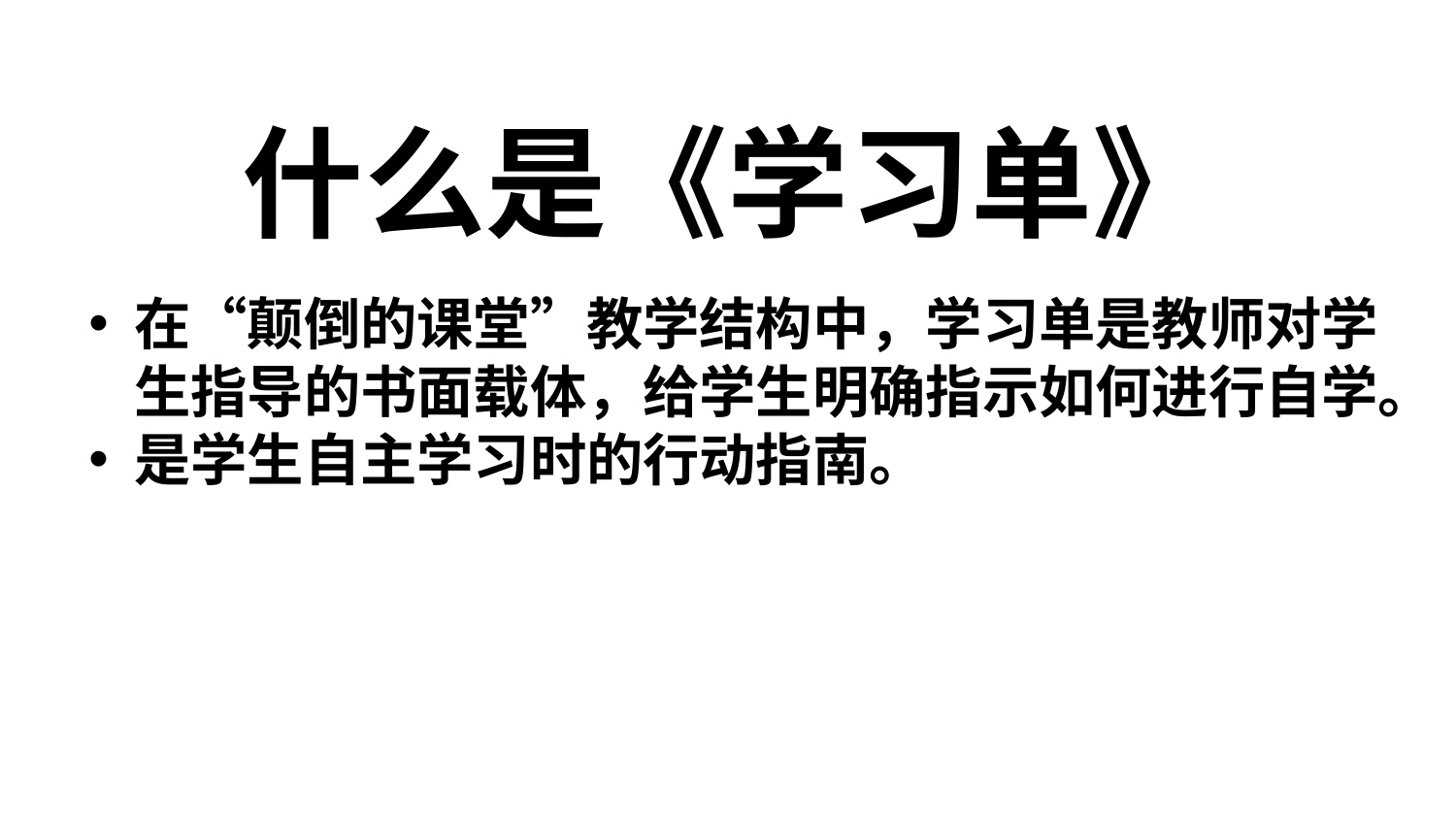

什么是《学习单》
在“颠倒的课堂”教学结构中，学习单是教师对学生指导的书面载体，给学生明确指示如何进行自学。
是学生自主学习时的行动指南。